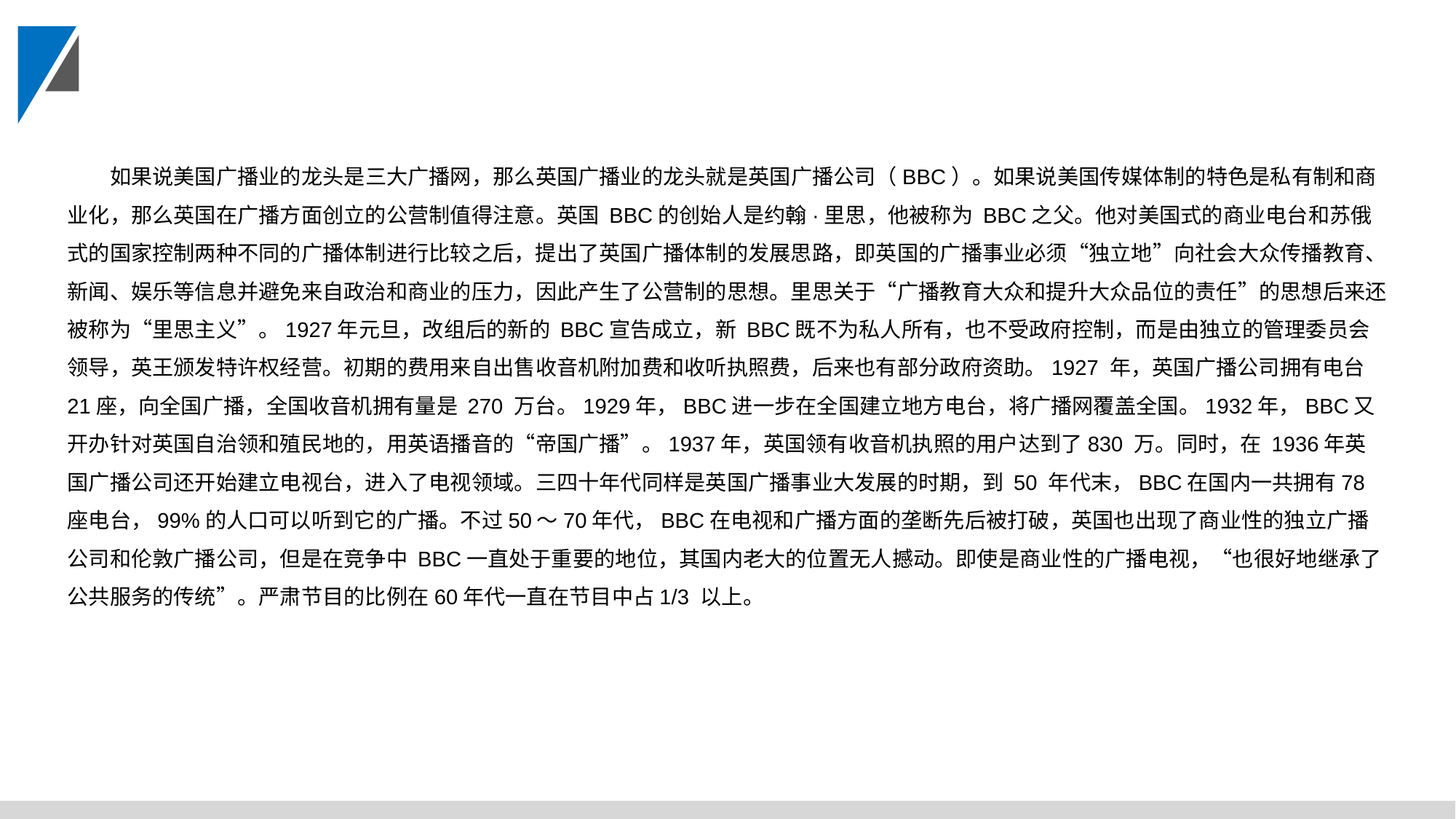

如果说美国广播业的龙头是三大广播网，那么英国广播业的龙头就是英国广播公司（BBC）。如果说美国传媒体制的特色是私有制和商业化，那么英国在广播方面创立的公营制值得注意。英国 BBC的创始人是约翰·里思，他被称为 BBC之父。他对美国式的商业电台和苏俄式的国家控制两种不同的广播体制进行比较之后，提出了英国广播体制的发展思路，即英国的广播事业必须“独立地”向社会大众传播教育、新闻、娱乐等信息并避免来自政治和商业的压力，因此产生了公营制的思想。里思关于“广播教育大众和提升大众品位的责任”的思想后来还被称为“里思主义”。1927年元旦，改组后的新的 BBC宣告成立，新 BBC既不为私人所有，也不受政府控制，而是由独立的管理委员会领导，英王颁发特许权经营。初期的费用来自出售收音机附加费和收听执照费，后来也有部分政府资助。1927 年，英国广播公司拥有电台 21座，向全国广播，全国收音机拥有量是 270 万台。1929年，BBC进一步在全国建立地方电台，将广播网覆盖全国。1932年，BBC又开办针对英国自治领和殖民地的，用英语播音的“帝国广播”。1937年，英国领有收音机执照的用户达到了830 万。同时，在 1936年英国广播公司还开始建立电视台，进入了电视领域。三四十年代同样是英国广播事业大发展的时期，到 50 年代末，BBC在国内一共拥有78座电台，99%的人口可以听到它的广播。不过50～70年代，BBC在电视和广播方面的垄断先后被打破，英国也出现了商业性的独立广播公司和伦敦广播公司，但是在竞争中 BBC一直处于重要的地位，其国内老大的位置无人撼动。即使是商业性的广播电视，“也很好地继承了公共服务的传统”。严肃节目的比例在60年代一直在节目中占1/3 以上。